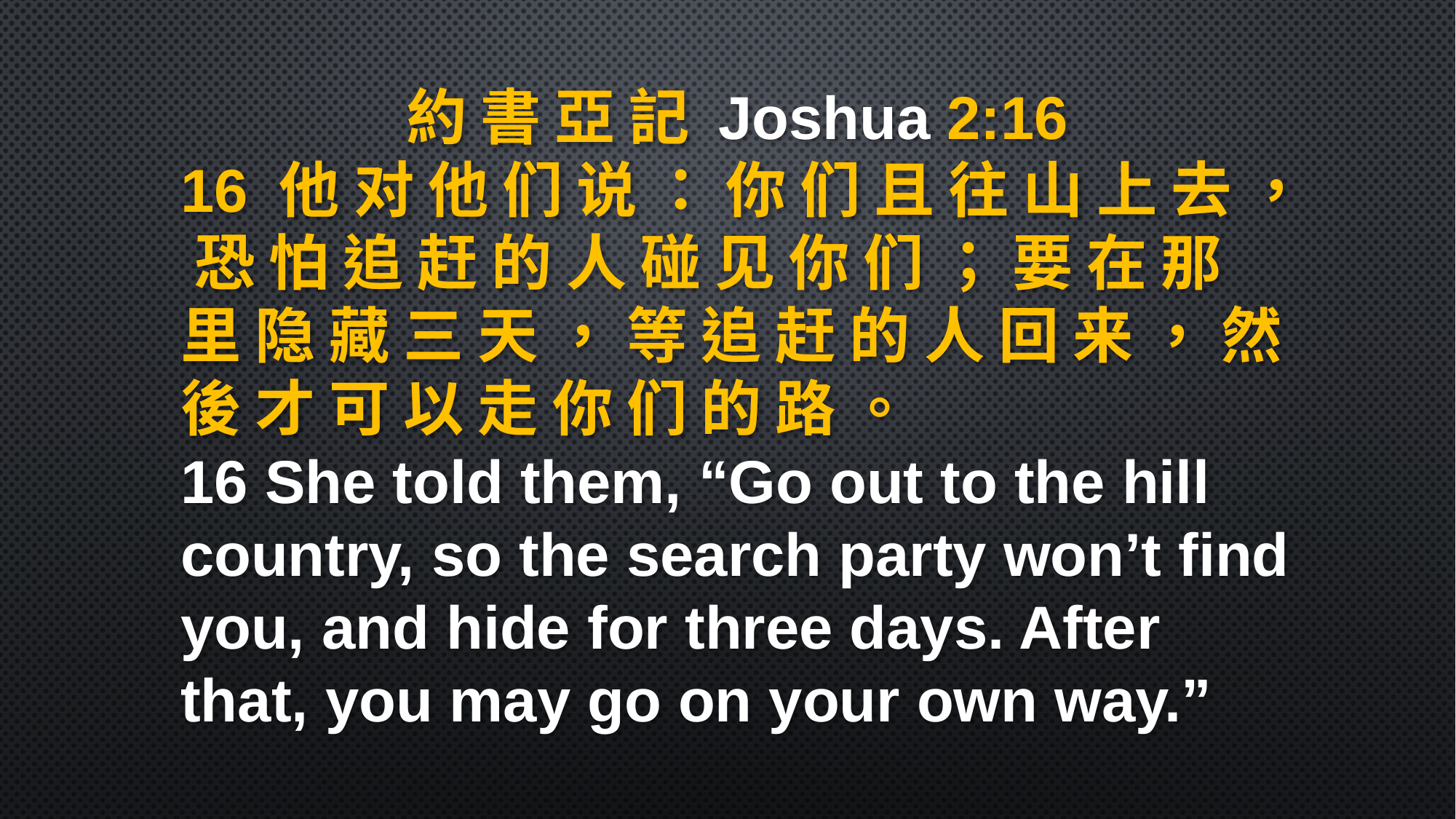

約 書 亞 記 Joshua 2:16
16 他 对 他 们 说 ： 你 们 且 往 山 上 去 ， 恐 怕 追 赶 的 人 碰 见 你 们 ； 要 在 那 里 隐 藏 三 天 ， 等 追 赶 的 人 回 来 ， 然 後 才 可 以 走 你 们 的 路 。
16 She told them, “Go out to the hill country, so the search party won’t find you, and hide for three days. After that, you may go on your own way.”